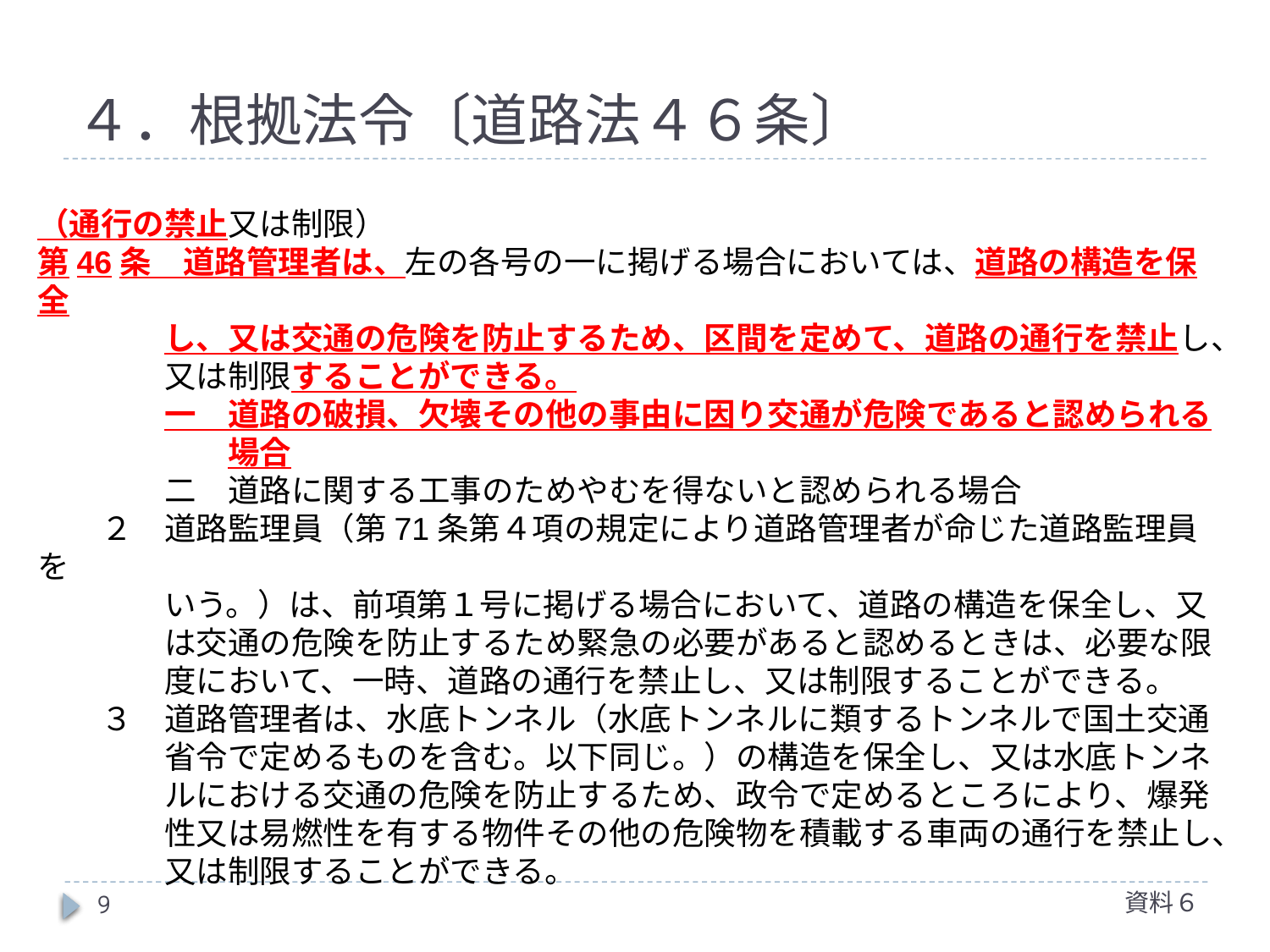

# ４．根拠法令〔道路法４６条〕
（通行の禁止又は制限）
第46条　道路管理者は、左の各号の一に掲げる場合においては、道路の構造を保全
　　　　し、又は交通の危険を防止するため、区間を定めて、道路の通行を禁止し、
　　　　又は制限することができる。
　　　　一　道路の破損、欠壊その他の事由に因り交通が危険であると認められる
　　　　　　場合
　　　　二　道路に関する工事のためやむを得ないと認められる場合
　　２　道路監理員（第71条第４項の規定により道路管理者が命じた道路監理員を
　　　　いう。）は、前項第１号に掲げる場合において、道路の構造を保全し、又
　　　　は交通の危険を防止するため緊急の必要があると認めるときは、必要な限
　　　　度において、一時、道路の通行を禁止し、又は制限することができる。
　　３　道路管理者は、水底トンネル（水底トンネルに類するトンネルで国土交通
　　　　省令で定めるものを含む。以下同じ。）の構造を保全し、又は水底トンネ
　　　　ルにおける交通の危険を防止するため、政令で定めるところにより、爆発
　　　　性又は易燃性を有する物件その他の危険物を積載する車両の通行を禁止し、
　　　　又は制限することができる。
資料６
9